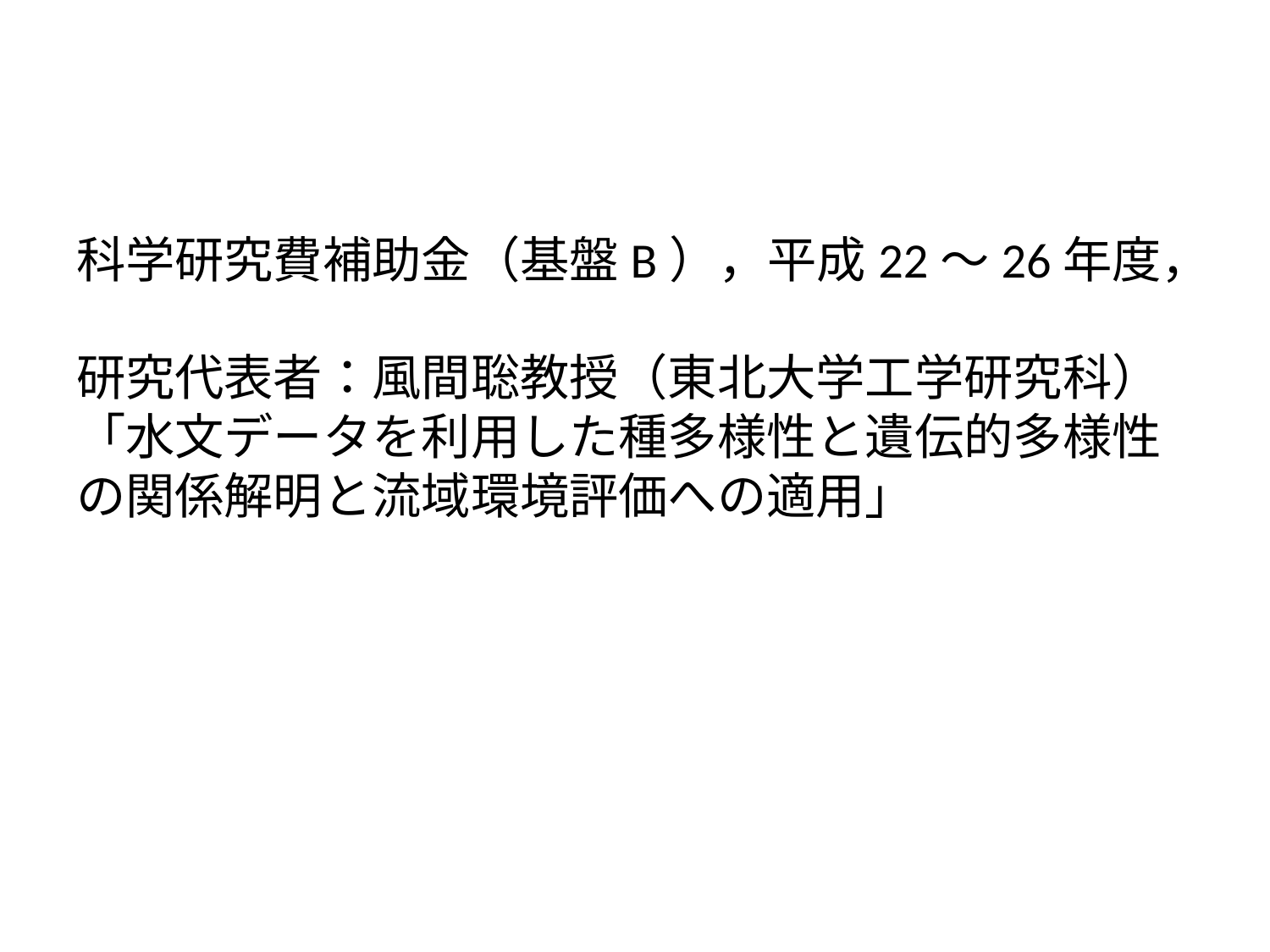

#
科学研究費補助金（基盤B），平成22～26年度，
研究代表者：風間聡教授（東北大学工学研究科）
「水文データを利用した種多様性と遺伝的多様性の関係解明と流域環境評価への適用」